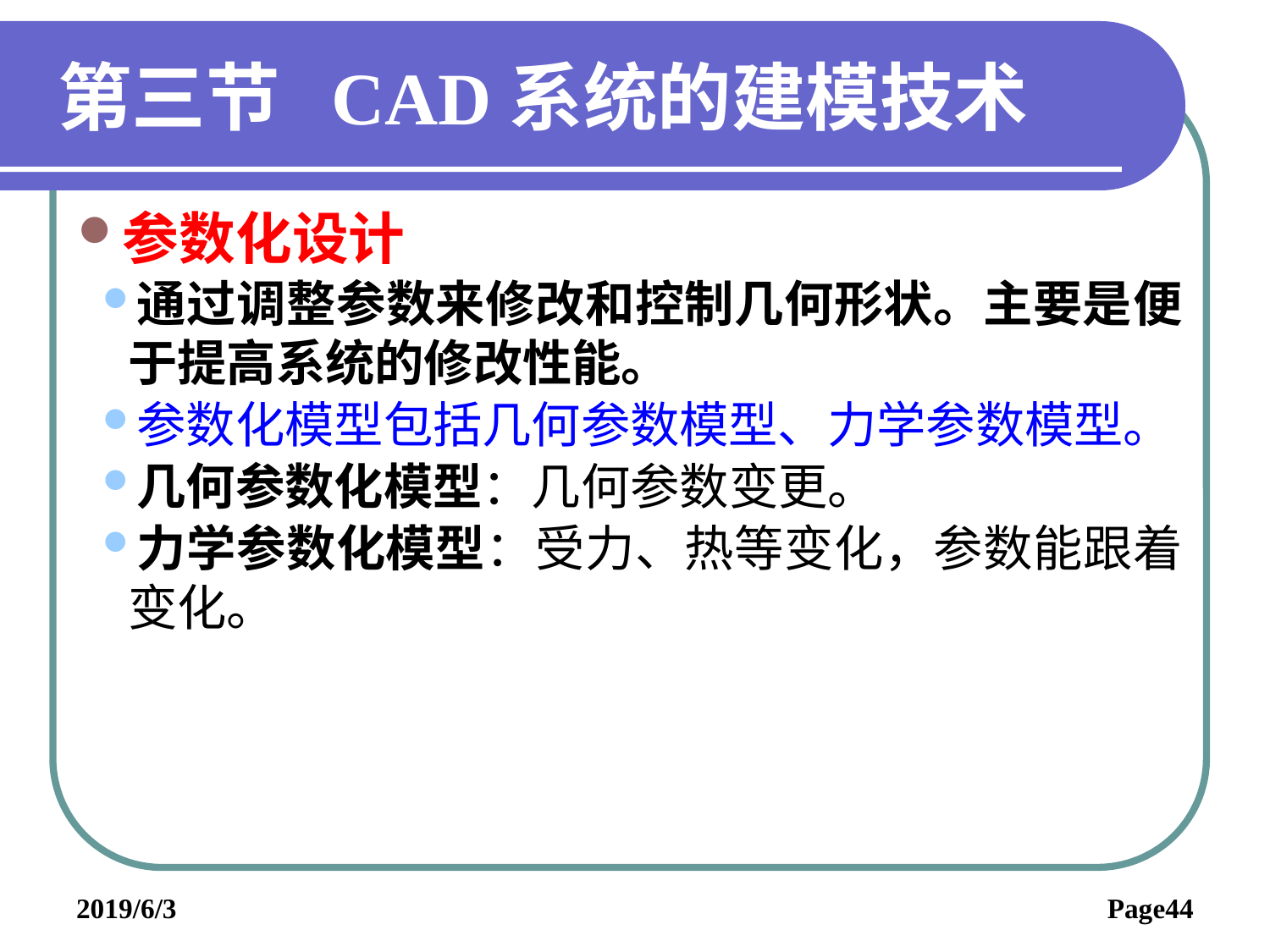

# 第三节  CAD系统的建模技术
参数化设计
通过调整参数来修改和控制几何形状。主要是便于提高系统的修改性能。
参数化模型包括几何参数模型、力学参数模型。
几何参数化模型：几何参数变更。
力学参数化模型：受力、热等变化，参数能跟着变化。
2019/6/3
Page44